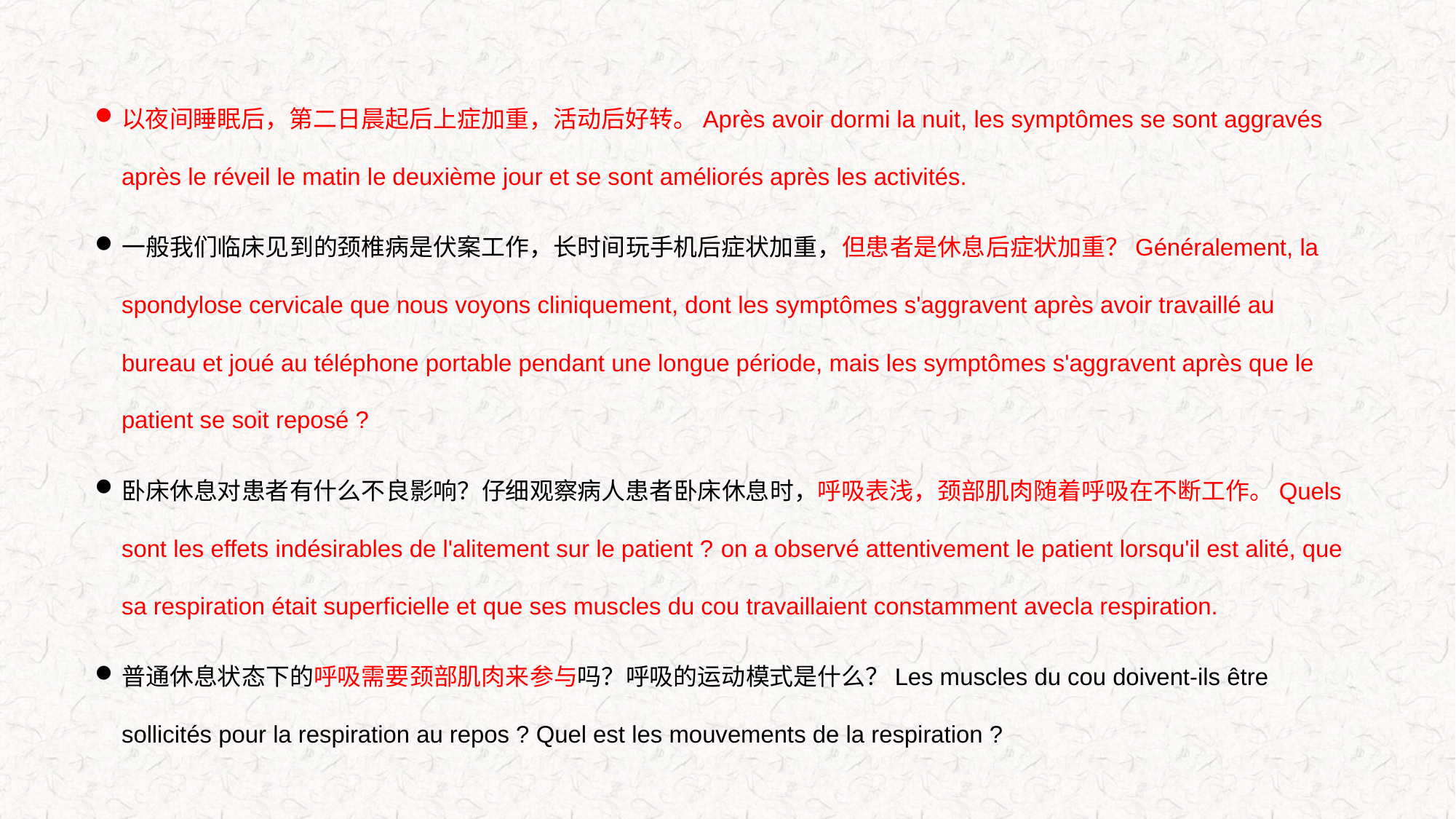

以夜间睡眠后，第二日晨起后上症加重，活动后好转。Après avoir dormi la nuit, les symptômes se sont aggravés après le réveil le matin le deuxième jour et se sont améliorés après les activités.
一般我们临床见到的颈椎病是伏案工作，长时间玩手机后症状加重，但患者是休息后症状加重？Généralement, la spondylose cervicale que nous voyons cliniquement, dont les symptômes s'aggravent après avoir travaillé au bureau et joué au téléphone portable pendant une longue période, mais les symptômes s'aggravent après que le patient se soit reposé ?
卧床休息对患者有什么不良影响？仔细观察病人患者卧床休息时，呼吸表浅，颈部肌肉随着呼吸在不断工作。Quels sont les effets indésirables de l'alitement sur le patient ? on a observé attentivement le patient lorsqu'il est alité, que sa respiration était superficielle et que ses muscles du cou travaillaient constamment avecla respiration.
普通休息状态下的呼吸需要颈部肌肉来参与吗？呼吸的运动模式是什么？Les muscles du cou doivent-ils être sollicités pour la respiration au repos ? Quel est les mouvements de la respiration ?